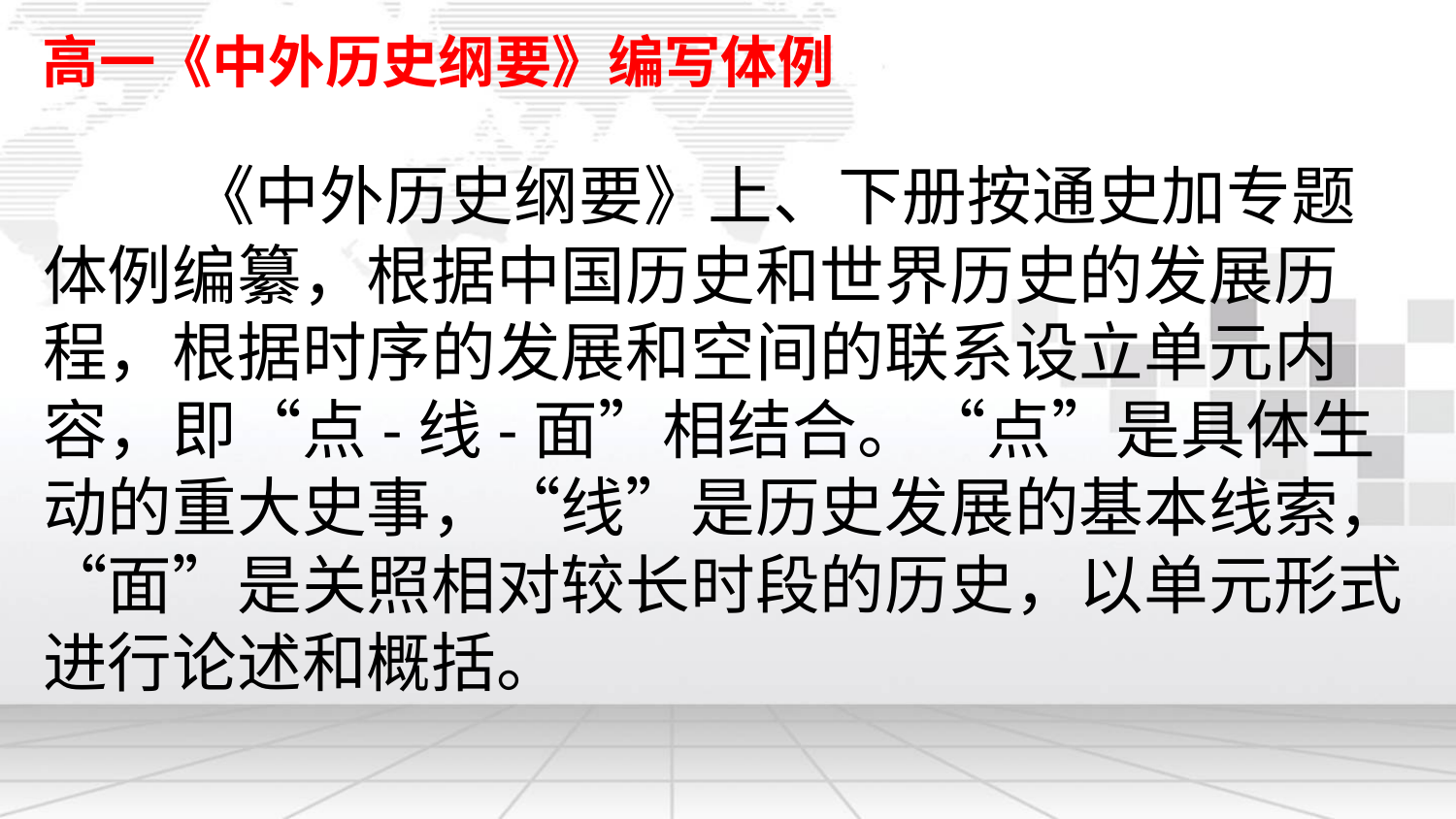

高一《中外历史纲要》编写体例

        《中外历史纲要》上、下册按通史加专题体例编纂，根据中国历史和世界历史的发展历程，根据时序的发展和空间的联系设立单元内容，即“点-线-面”相结合。“点”是具体生动的重大史事，“线”是历史发展的基本线索，“面”是关照相对较长时段的历史，以单元形式进行论述和概括。